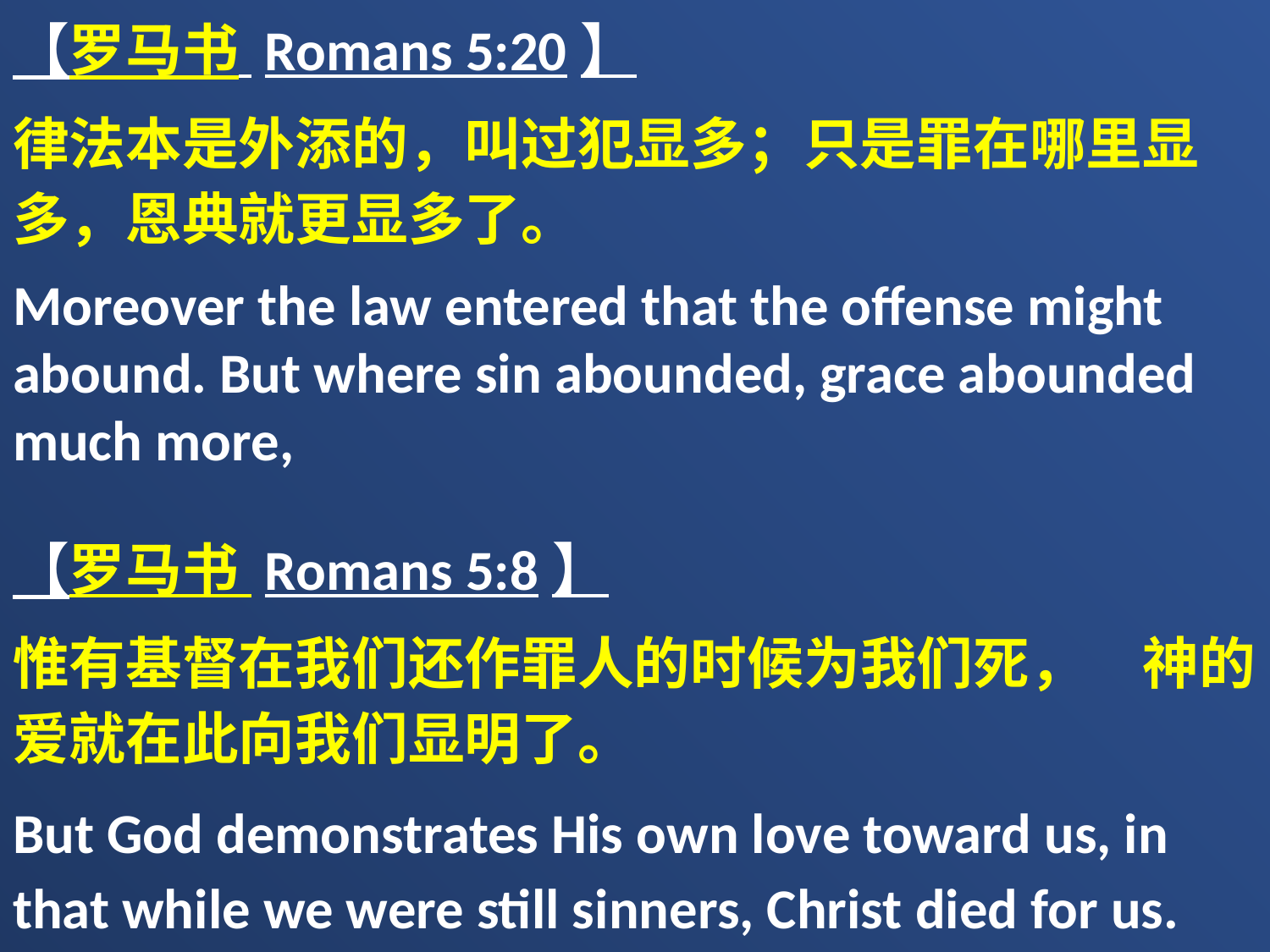

【罗马书 Romans 5:20】
律法本是外添的，叫过犯显多；只是罪在哪里显多，恩典就更显多了。
Moreover the law entered that the offense might abound. But where sin abounded, grace abounded much more,

【罗马书 Romans 5:8】
惟有基督在我们还作罪人的时候为我们死，　神的爱就在此向我们显明了。
But God demonstrates His own love toward us, in that while we were still sinners, Christ died for us.